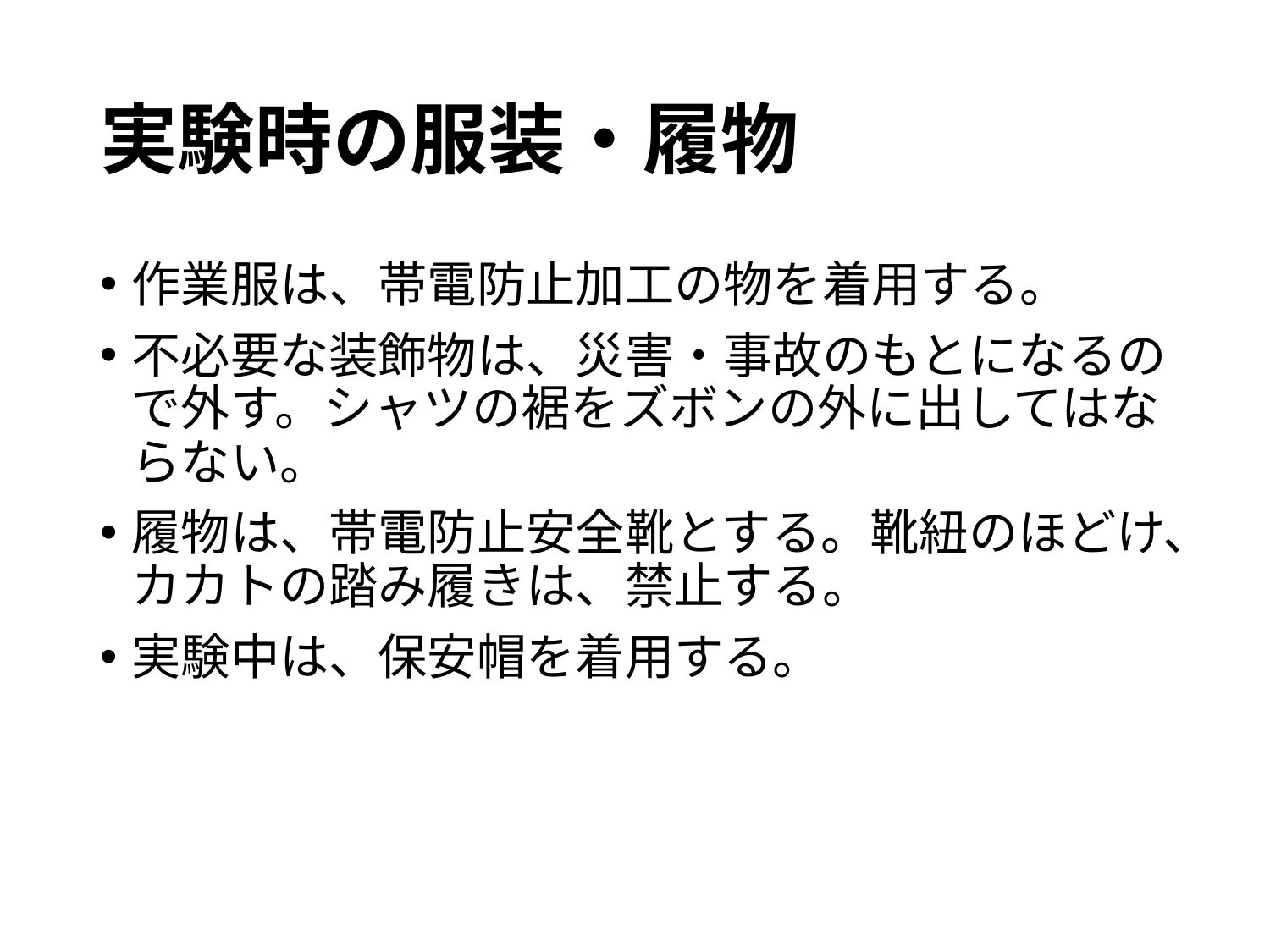

# 実験時の服装・履物
作業服は、帯電防止加工の物を着用する。
不必要な装飾物は、災害・事故のもとになるので外す。シャツの裾をズボンの外に出してはならない。
履物は、帯電防止安全靴とする。靴紐のほどけ、カカトの踏み履きは、禁止する。
実験中は、保安帽を着用する。